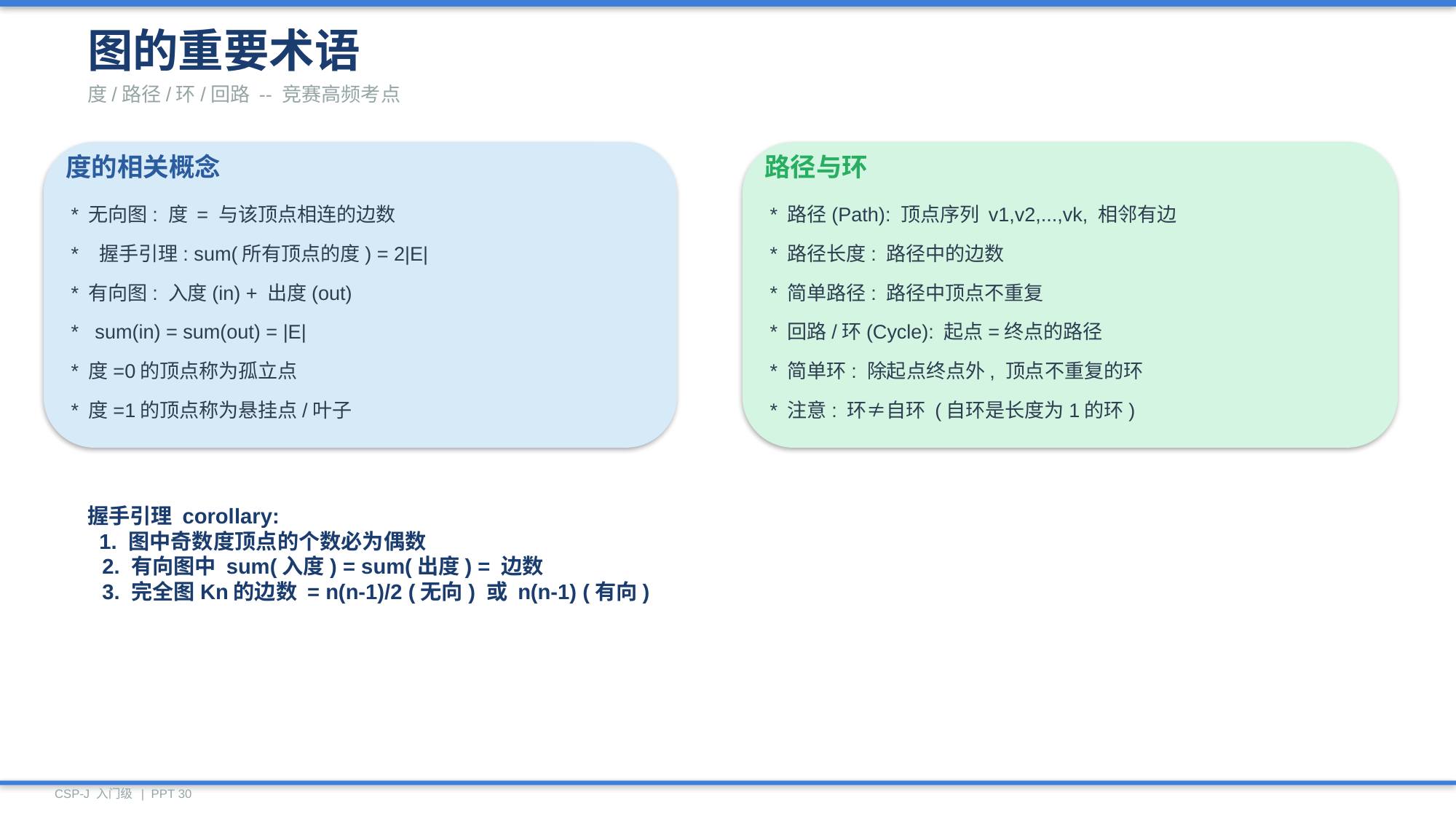

图的重要术语
度/路径/环/回路 -- 竞赛高频考点

度的相关概念
路径与环
* 无向图: 度 = 与该顶点相连的边数
* 路径(Path): 顶点序列 v1,v2,...,vk, 相邻有边
*   握手引理: sum(所有顶点的度) = 2|E|
* 路径长度: 路径中的边数
* 有向图: 入度(in) + 出度(out)
* 简单路径: 路径中顶点不重复
*   sum(in) = sum(out) = |E|
* 回路/环(Cycle): 起点=终点的路径
* 度=0的顶点称为孤立点
* 简单环: 除起点终点外, 顶点不重复的环
* 度=1的顶点称为悬挂点/叶子
* 注意: 环≠自环 (自环是长度为1的环)
握手引理 corollary:
  1. 图中奇数度顶点的个数必为偶数
  2. 有向图中 sum(入度) = sum(出度) = 边数
  3. 完全图Kn的边数 = n(n-1)/2 (无向) 或 n(n-1) (有向)

CSP-J 入门级  |  PPT 30